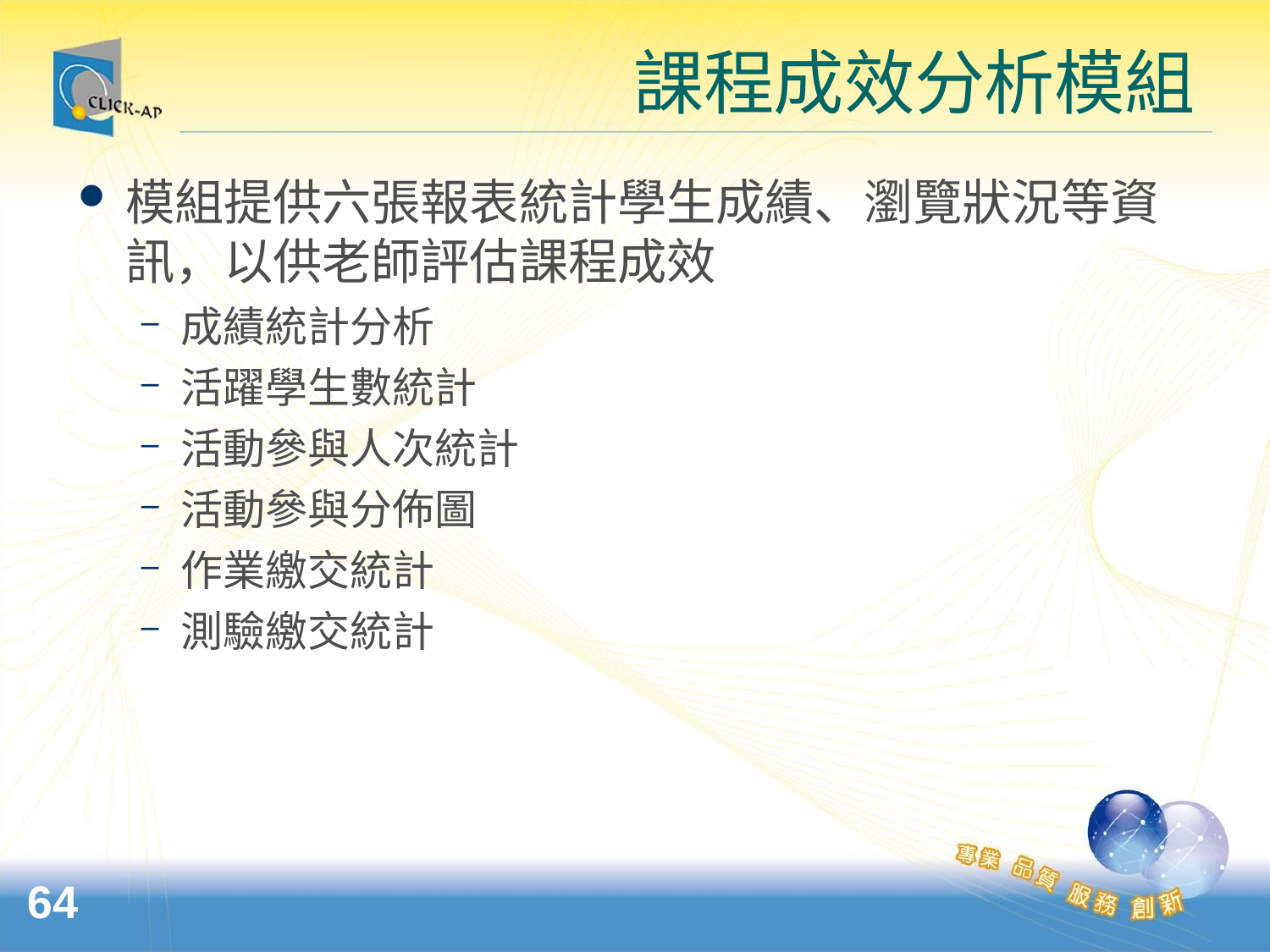

# 課程成效分析模組
模組提供六張報表統計學生成績、瀏覽狀況等資 訊，以供老師評估課程成效
成績統計分析
活躍學生數統計
活動參與人次統計
活動參與分佈圖
作業繳交統計
測驗繳交統計
64